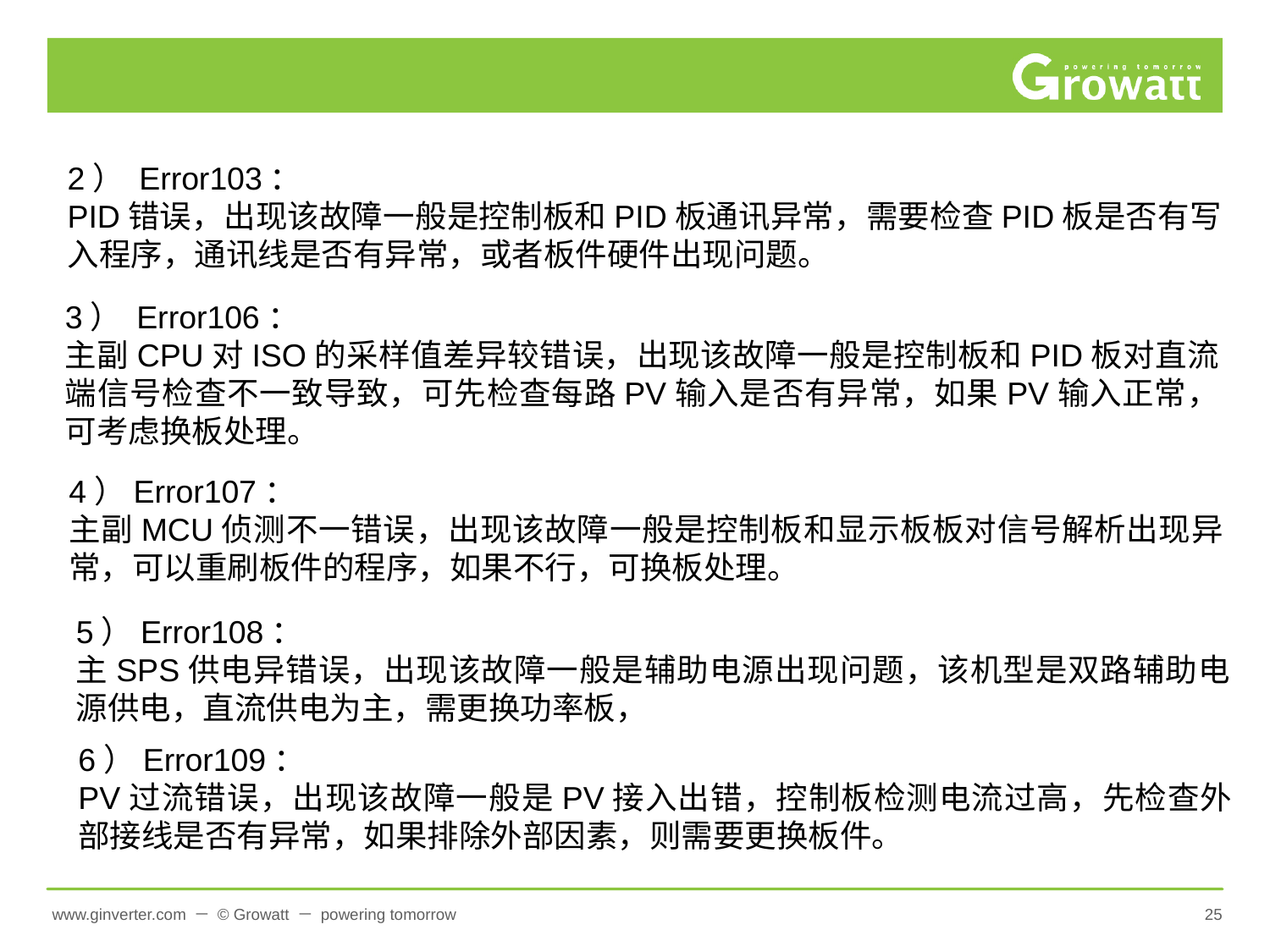

#
2） Error103：
PID错误，出现该故障一般是控制板和PID板通讯异常，需要检查PID板是否有写入程序，通讯线是否有异常，或者板件硬件出现问题。

3） Error106：
主副CPU对ISO的采样值差异较错误，出现该故障一般是控制板和PID板对直流端信号检查不一致导致，可先检查每路PV输入是否有异常，如果PV输入正常，可考虑换板处理。

4）Error107：
主副MCU侦测不一错误，出现该故障一般是控制板和显示板板对信号解析出现异常，可以重刷板件的程序，如果不行，可换板处理。

5）Error108：
主SPS供电异错误，出现该故障一般是辅助电源出现问题，该机型是双路辅助电源供电，直流供电为主，需更换功率板，

6）Error109：
PV过流错误，出现该故障一般是PV接入出错，控制板检测电流过高，先检查外部接线是否有异常，如果排除外部因素，则需要更换板件。